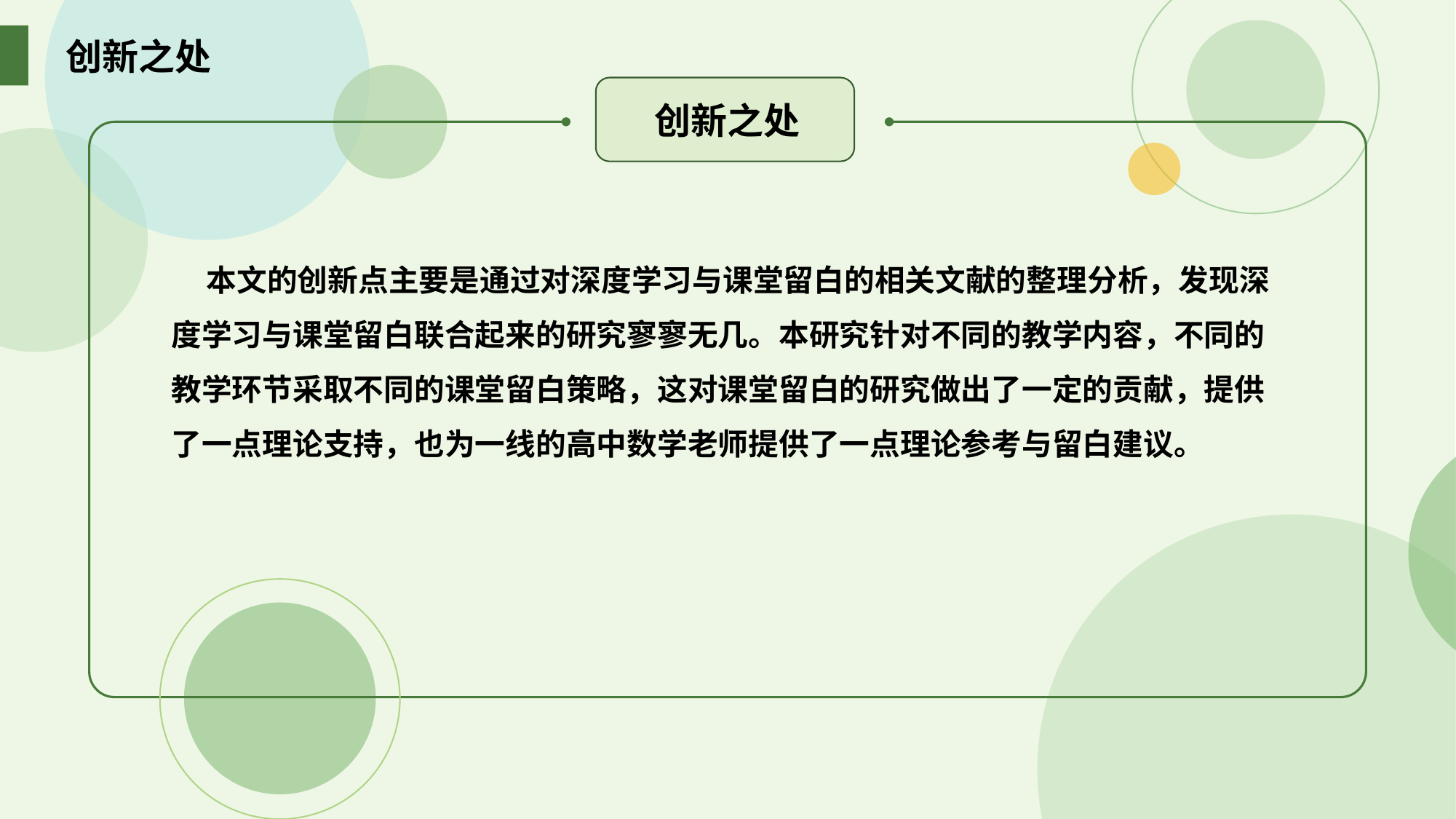

创新之处

创新之处
    本文的创新点主要是通过对深度学习与课堂留白的相关文献的整理分析，发现深度学习与课堂留白联合起来的研究寥寥无几。本研究针对不同的教学内容，不同的教学环节采取不同的课堂留白策略，这对课堂留白的研究做出了一定的贡献，提供了一点理论支持，也为一线的高中数学老师提供了一点理论参考与留白建议。